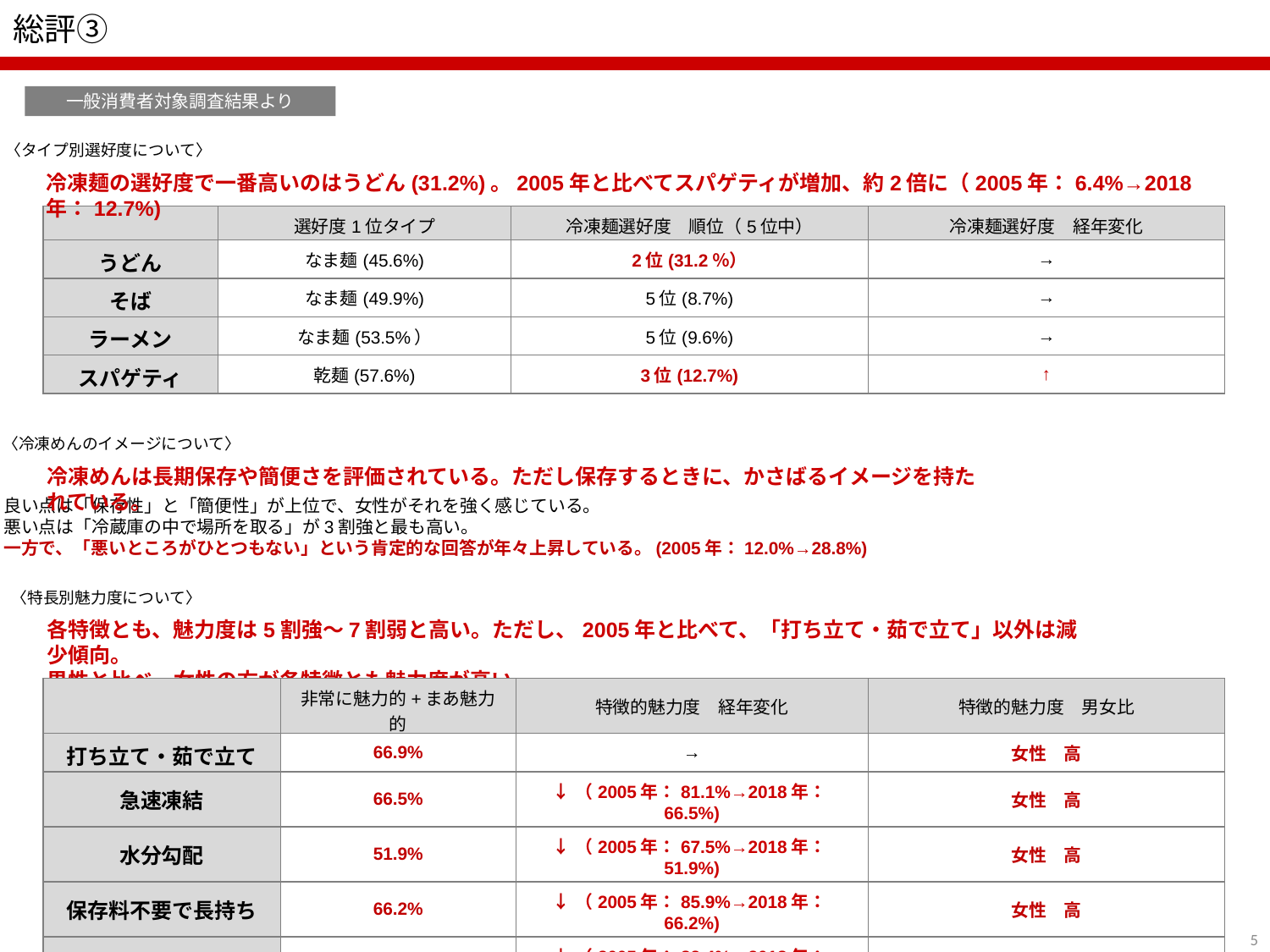

# 総評③
一般消費者対象調査結果より
〈タイプ別選好度について〉
冷凍麺の選好度で一番高いのはうどん(31.2%)。2005年と比べてスパゲティが増加、約2倍に（2005年：6.4%→2018年：12.7%)
|  | 選好度1位タイプ | 冷凍麺選好度　順位（5位中） | 冷凍麺選好度　経年変化 |
| --- | --- | --- | --- |
| うどん | なま麺(45.6%) | 2位(31.2％） | → |
| そば | なま麺(49.9%) | 5位(8.7%) | → |
| ラーメン | なま麺(53.5%） | 5位(9.6%) | → |
| スパゲティ | 乾麺(57.6%) | 3位(12.7%) | ↑ |
〈冷凍めんのイメージについて〉
冷凍めんは長期保存や簡便さを評価されている。ただし保存するときに、かさばるイメージを持たれている。
・良い点は「保存性」と「簡便性」が上位で、女性がそれを強く感じている。
・悪い点は「冷蔵庫の中で場所を取る」が3割強と最も高い。
・一方で、「悪いところがひとつもない」という肯定的な回答が年々上昇している。(2005年：12.0%→28.8%)
〈特長別魅力度について〉
各特徴とも、魅力度は5割強～7割弱と高い。ただし、2005年と比べて、「打ち立て・茹で立て」以外は減少傾向。
男性と比べ、女性の方が各特徴とも魅力度が高い。
|  | 非常に魅力的+まあ魅力的 | 特徴的魅力度　経年変化 | 特徴的魅力度　男女比 |
| --- | --- | --- | --- |
| 打ち立て・茹で立て | 66.9% | → | 女性　高 |
| 急速凍結 | 66.5% | ↓（2005年：81.1%→2018年：66.5%) | 女性　高 |
| 水分勾配 | 51.9% | ↓（2005年：67.5%→2018年：51.9%) | 女性　高 |
| 保存料不要で長持ち | 66.2% | ↓（2005年：85.9%→2018年：66.2%) | 女性　高 |
| いつでもすぐ本物を | 64.3% | ↓（2005年：82.4%→2018年：64.3%) | 女性　高 |
5